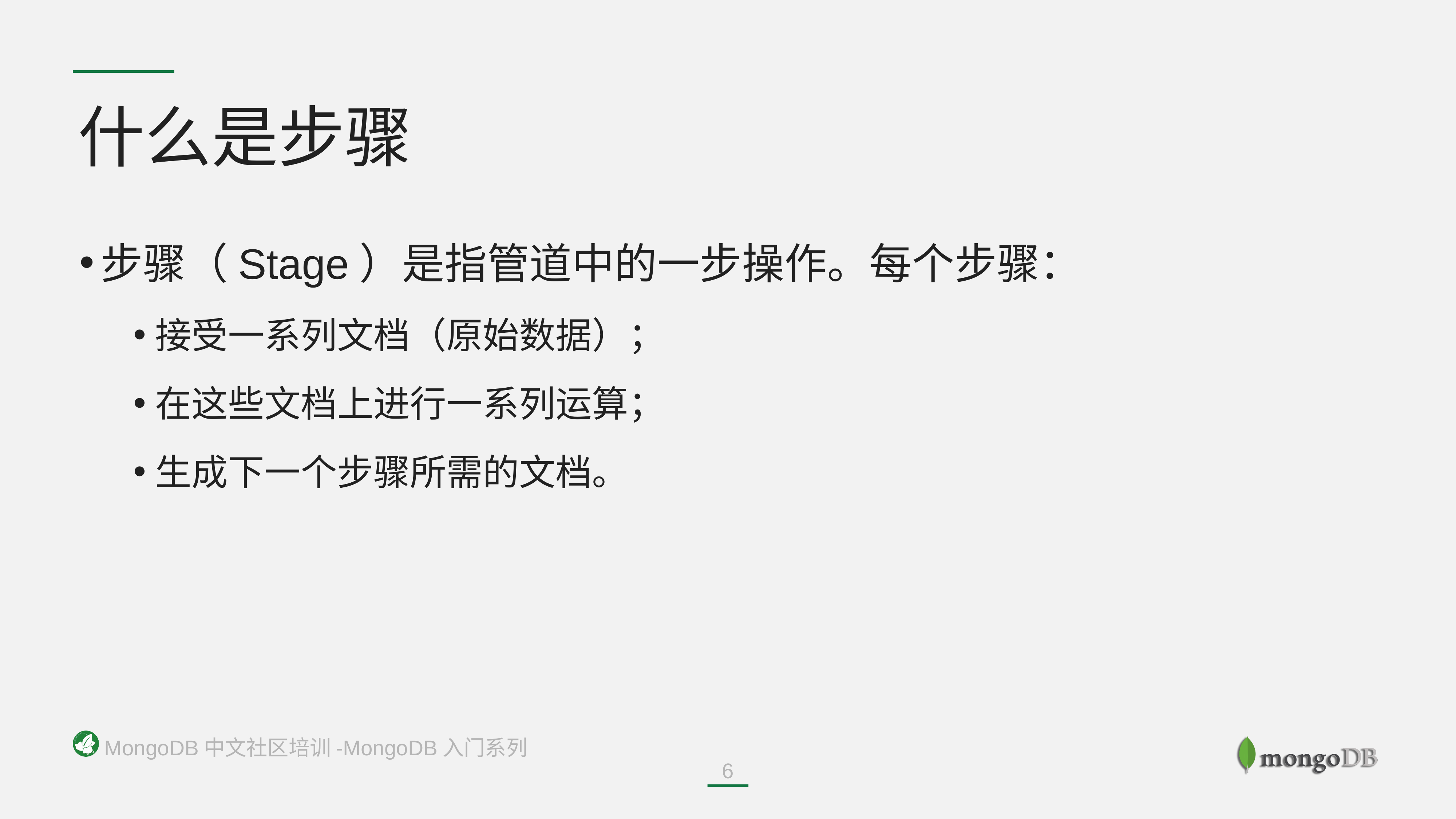

什么是步骤
步骤（Stage）是指管道中的一步操作。每个步骤：
接受一系列文档（原始数据）；
在这些文档上进行一系列运算；
生成下一个步骤所需的文档。